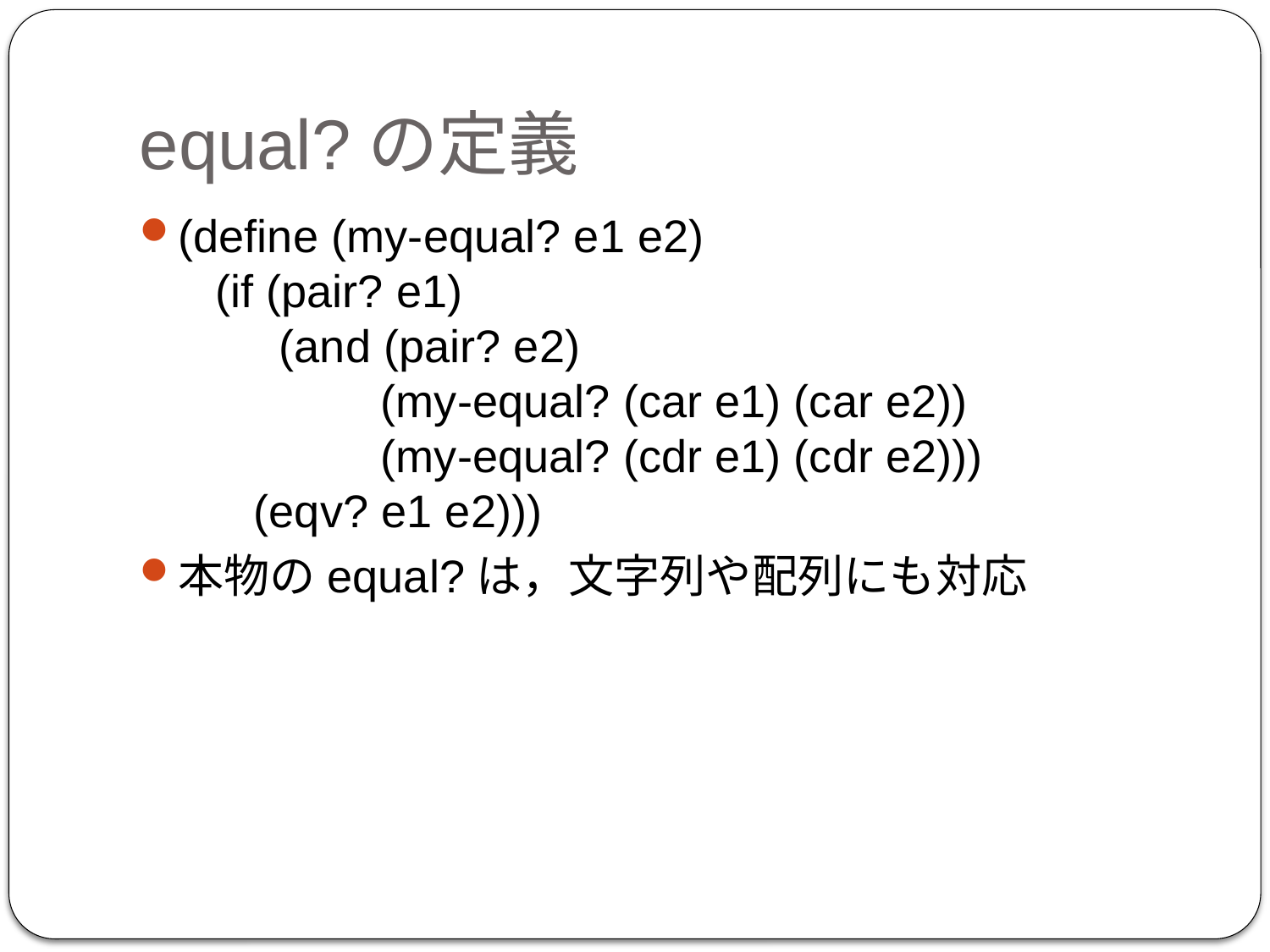

# equal?の定義
(define (my-equal? e1 e2)
   (if (pair? e1)
        (and (pair? e2)
                (my-equal? (car e1) (car e2))
                (my-equal? (cdr e1) (cdr e2)))
      (eqv? e1 e2)))
本物のequal?は，文字列や配列にも対応